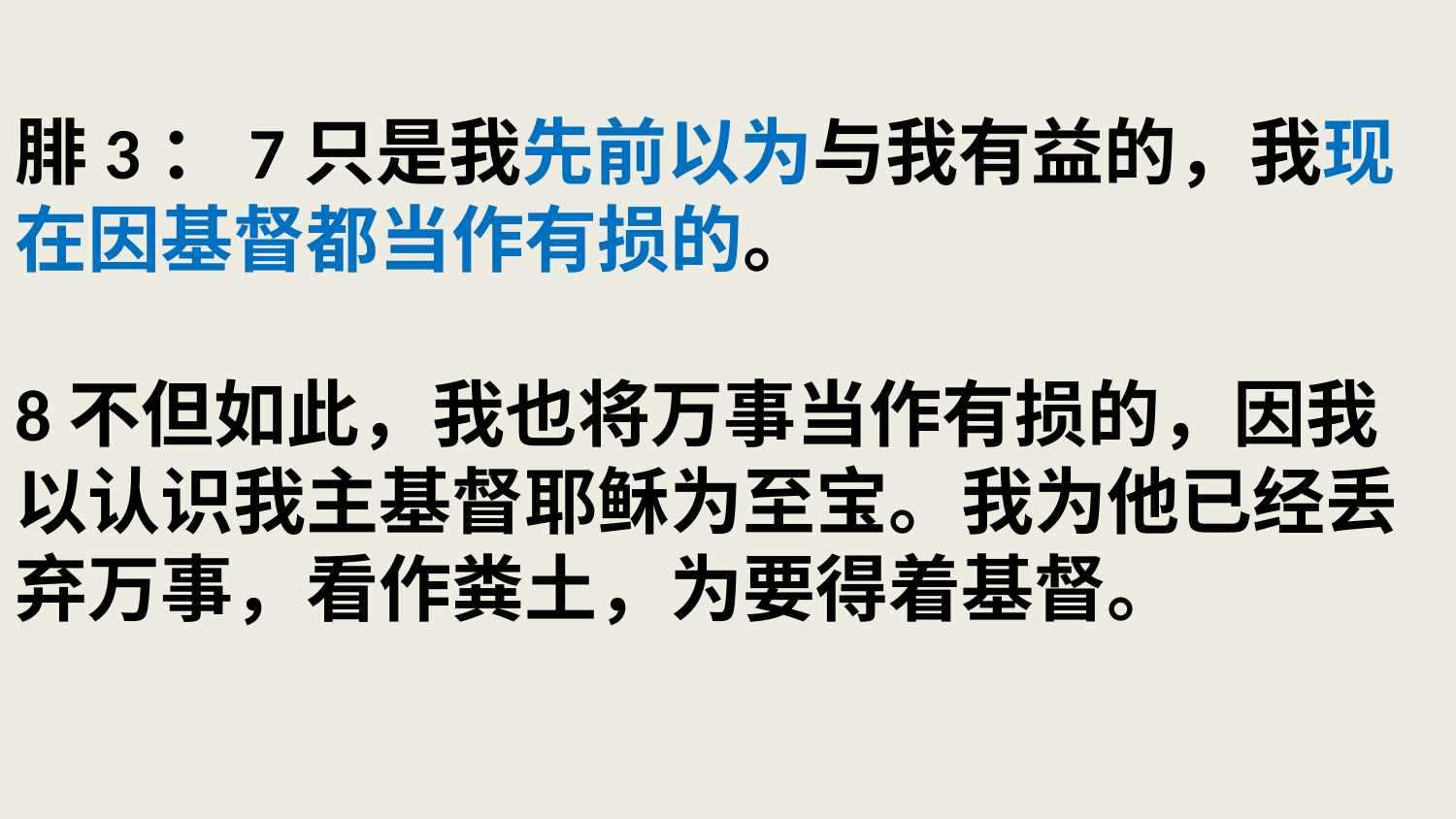

# 腓3：7只是我先前以为与我有益的，我现在因基督都当作有损的。 8不但如此，我也将万事当作有损的，因我以认识我主基督耶稣为至宝。我为他已经丢弃万事，看作粪土，为要得着基督。